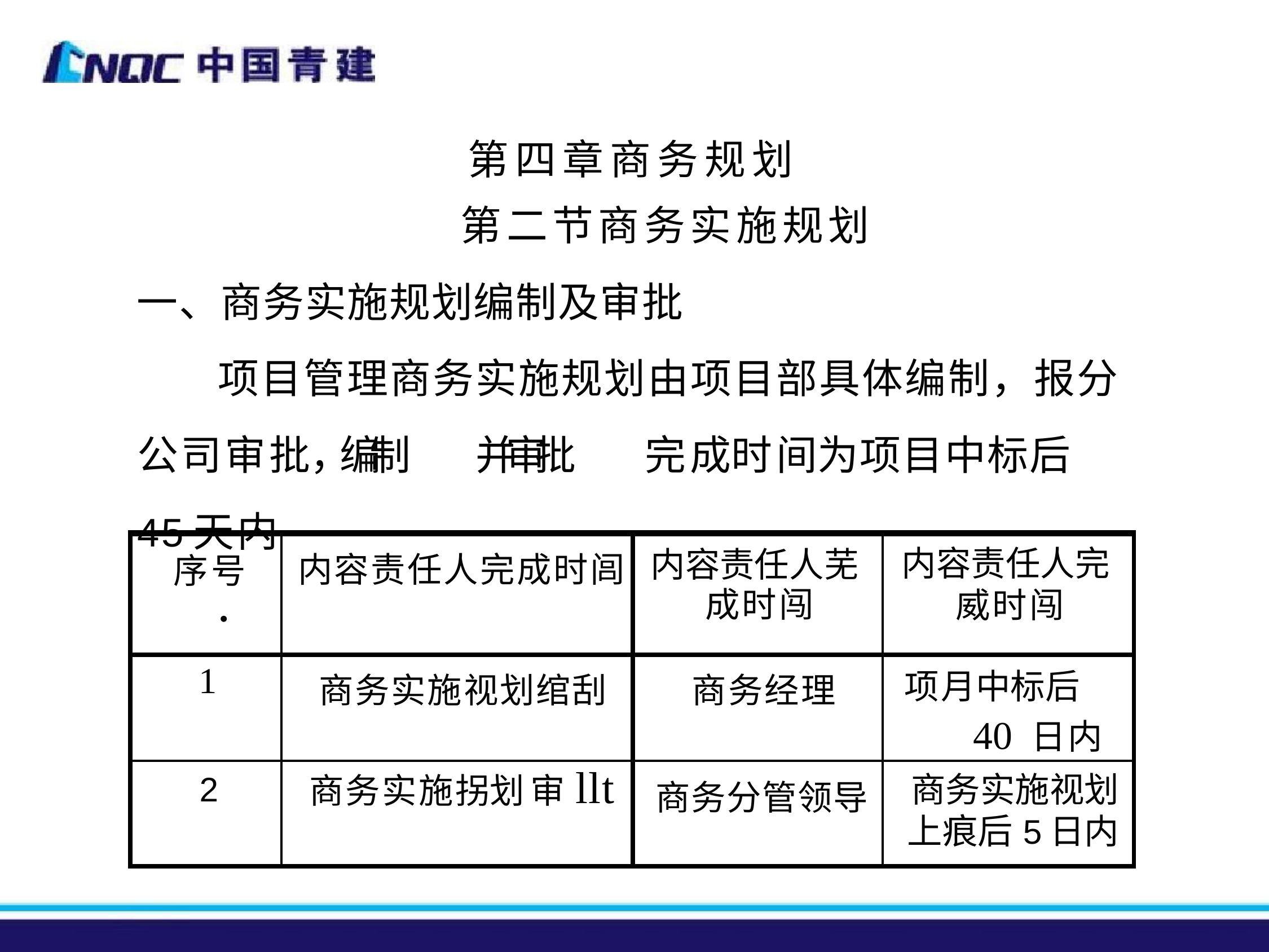

# 第四章商务规划
第二节商务实施规划 一、商务实施规划编制及审批
项目管理商务实施规划由项目部具体编制，报分 公司审批，编制	并审批	完成时间为项目中标后45天内
．
| 序号 | 内容责任人完成时闾 | 内容责任人芜 成时闯 | 内容责任人完 威时闯 |
| --- | --- | --- | --- |
| 1 | 商务实施视划绾刮 | 商务经理 | 项月中标后40 日内 |
| 2 | 商务实施拐划审llt | 商务分管领导 | 商务实施视划 上痕后5日内 |